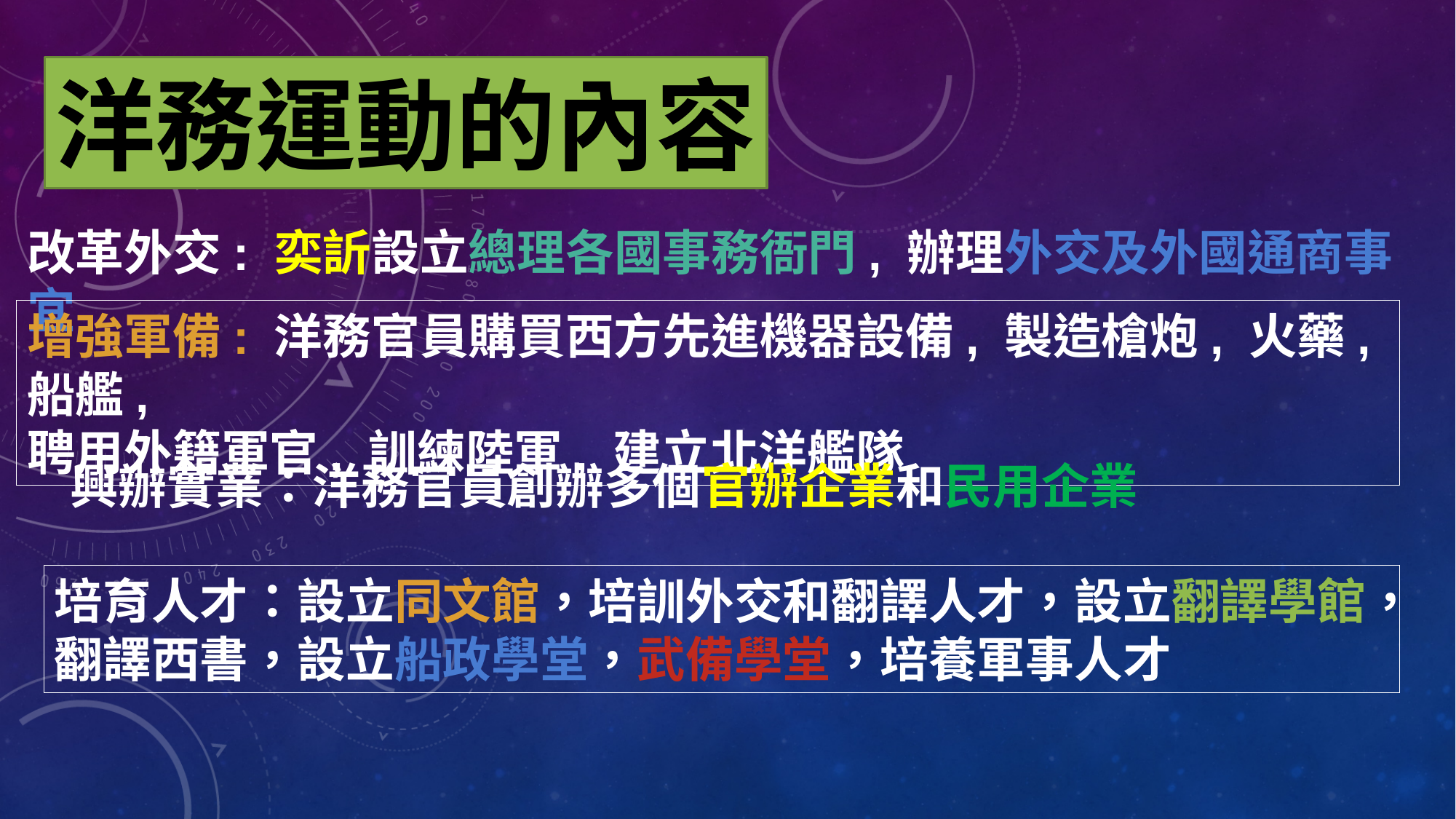

洋務運動的內容
改革外交: 奕訢設立總理各國事務衙門, 辦理外交及外國通商事宜
增強軍備: 洋務官員購買西方先進機器設備, 製造槍炮, 火藥, 船艦,
聘用外籍軍官, 訓練陸軍, 建立北洋艦隊
興辦實業：洋務官員創辦多個官辦企業和民用企業
培育人才：設立同文館，培訓外交和翻譯人才，設立翻譯學館，翻譯西書，設立船政學堂，武備學堂，培養軍事人才